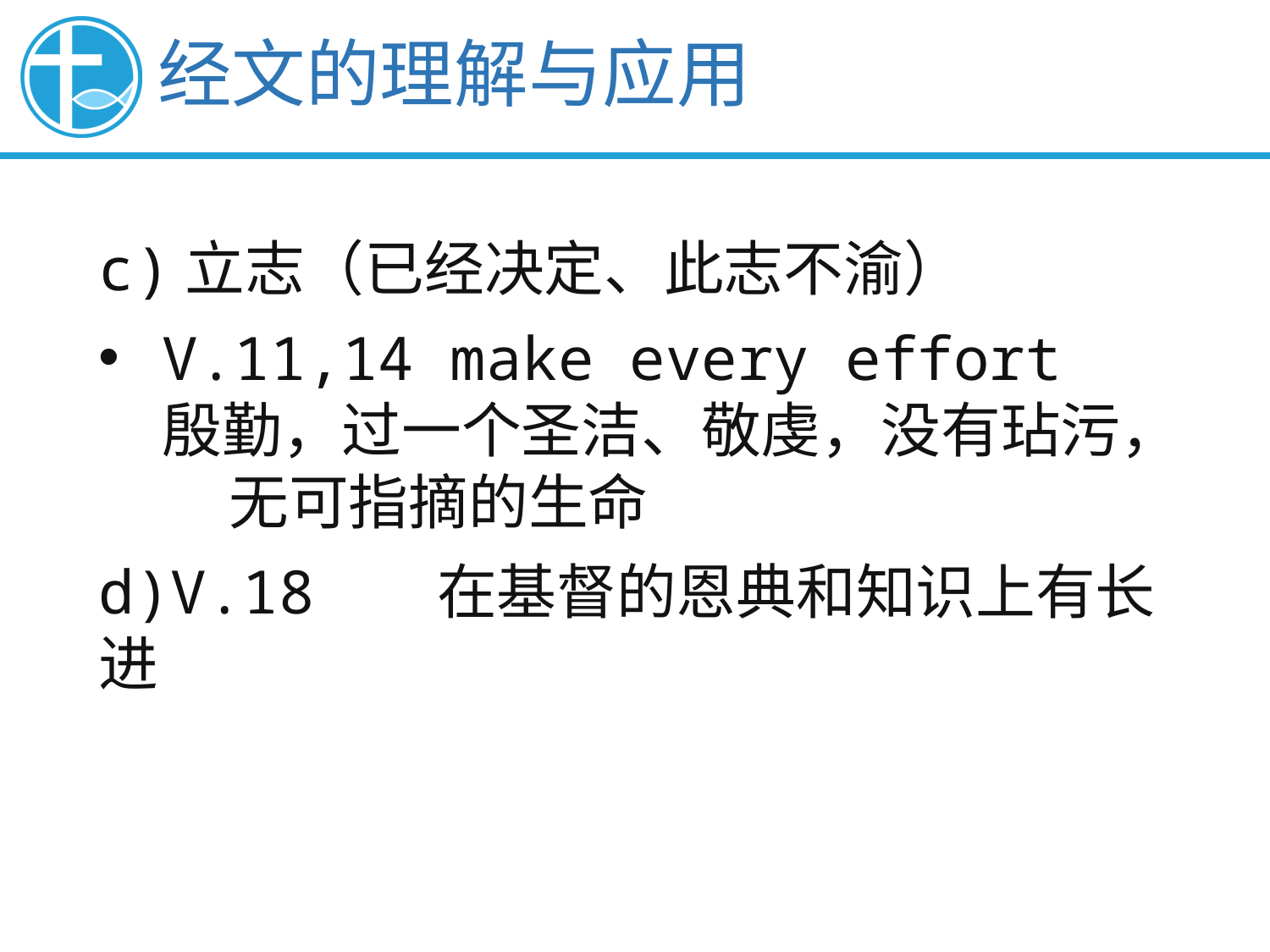

经文的理解与应用
c)立志（已经决定、此志不渝）
V.11,14 make every effort
殷勤，过一个圣洁、敬虔，没有玷污，     无可指摘的生命
d)V.18   在基督的恩典和知识上有长进